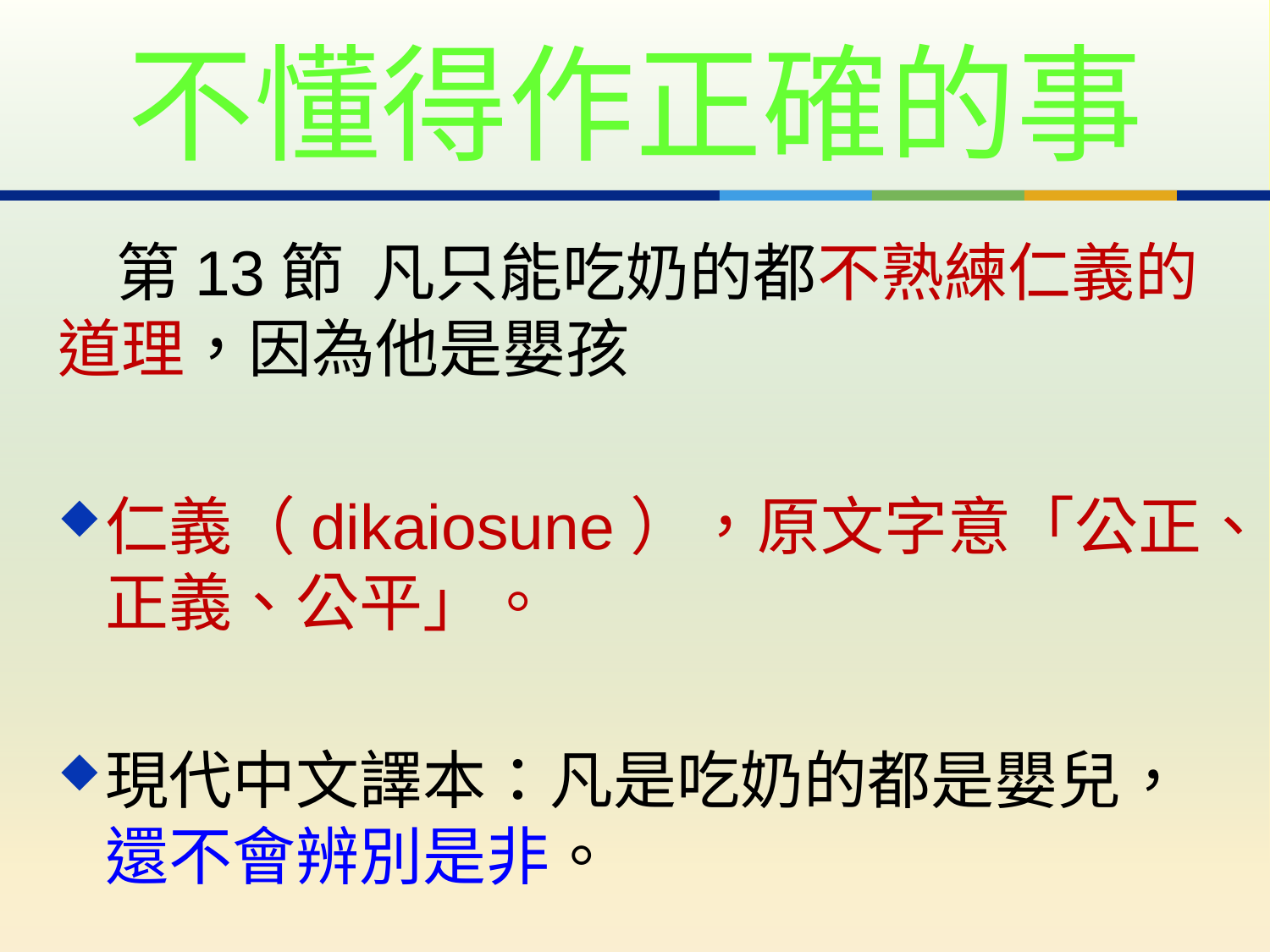

# 不懂得作正確的事
   第13節  凡只能吃奶的都不熟練仁義的道理，因為他是嬰孩

仁義（dikaiosune），原文字意「公正、正義、公平」。

現代中文譯本：凡是吃奶的都是嬰兒，還不會辨別是非。